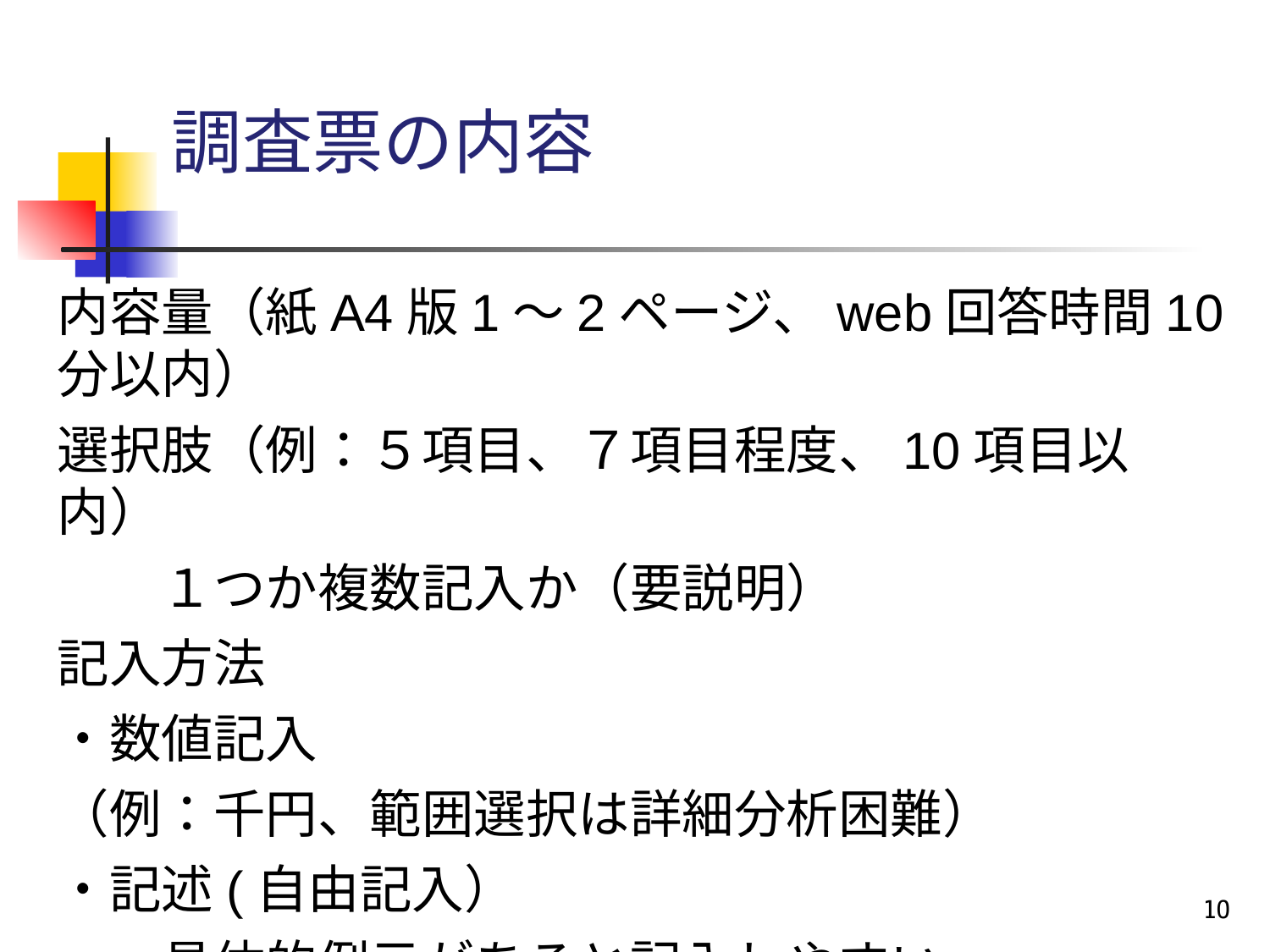

調査票の内容
内容量（紙A4版1～2ページ、web回答時間10分以内）
選択肢（例：５項目、７項目程度、10項目以内）
　　１つか複数記入か（要説明）
記入方法
・数値記入
（例：千円、範囲選択は詳細分析困難）
・記述(自由記入）
　　具体的例示があると記入しやすい

10